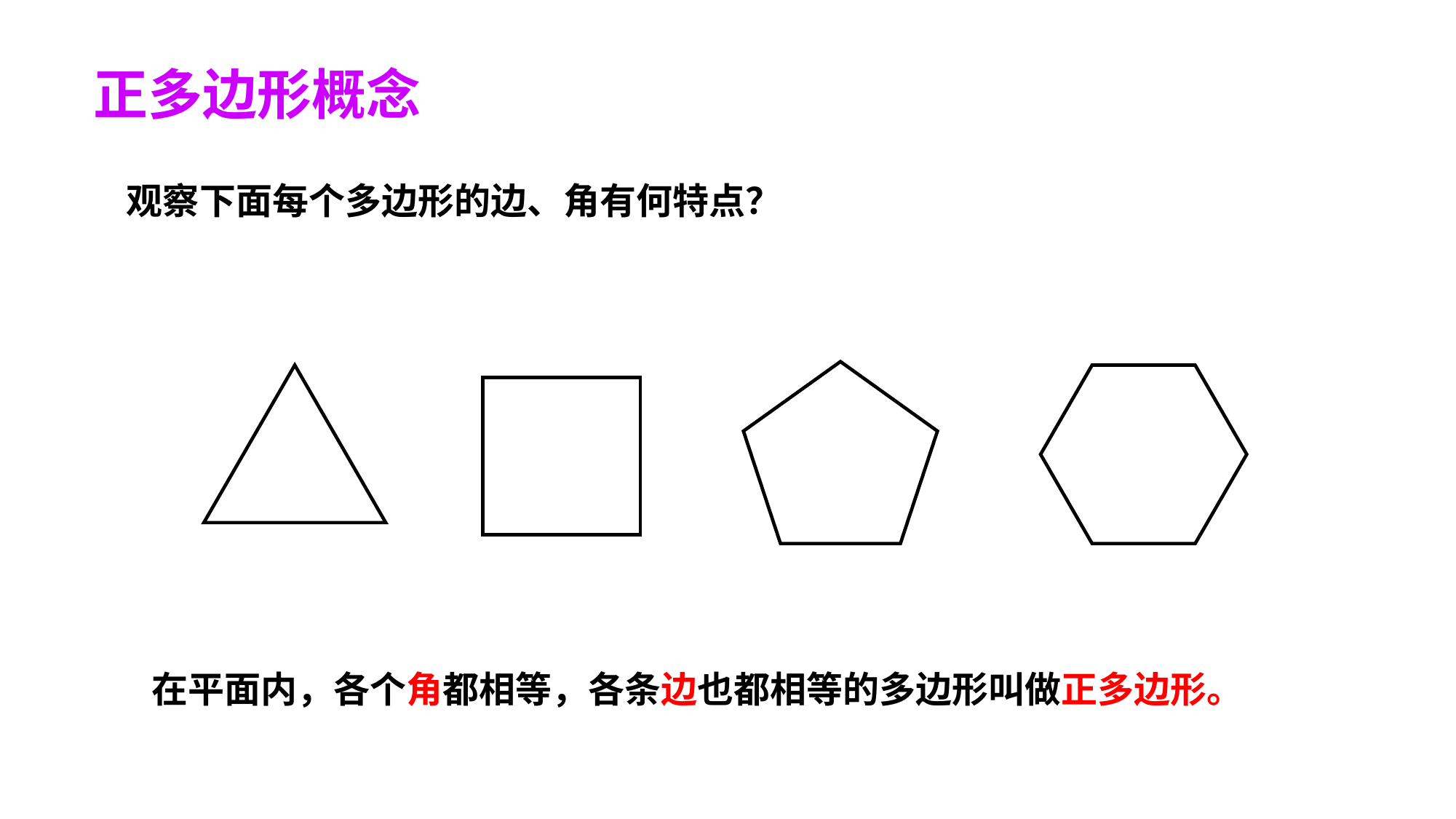

正多边形概念
观察下面每个多边形的边、角有何特点？

  在平面内，各个角都相等，各条边也都相等的多边形叫做正多边形。